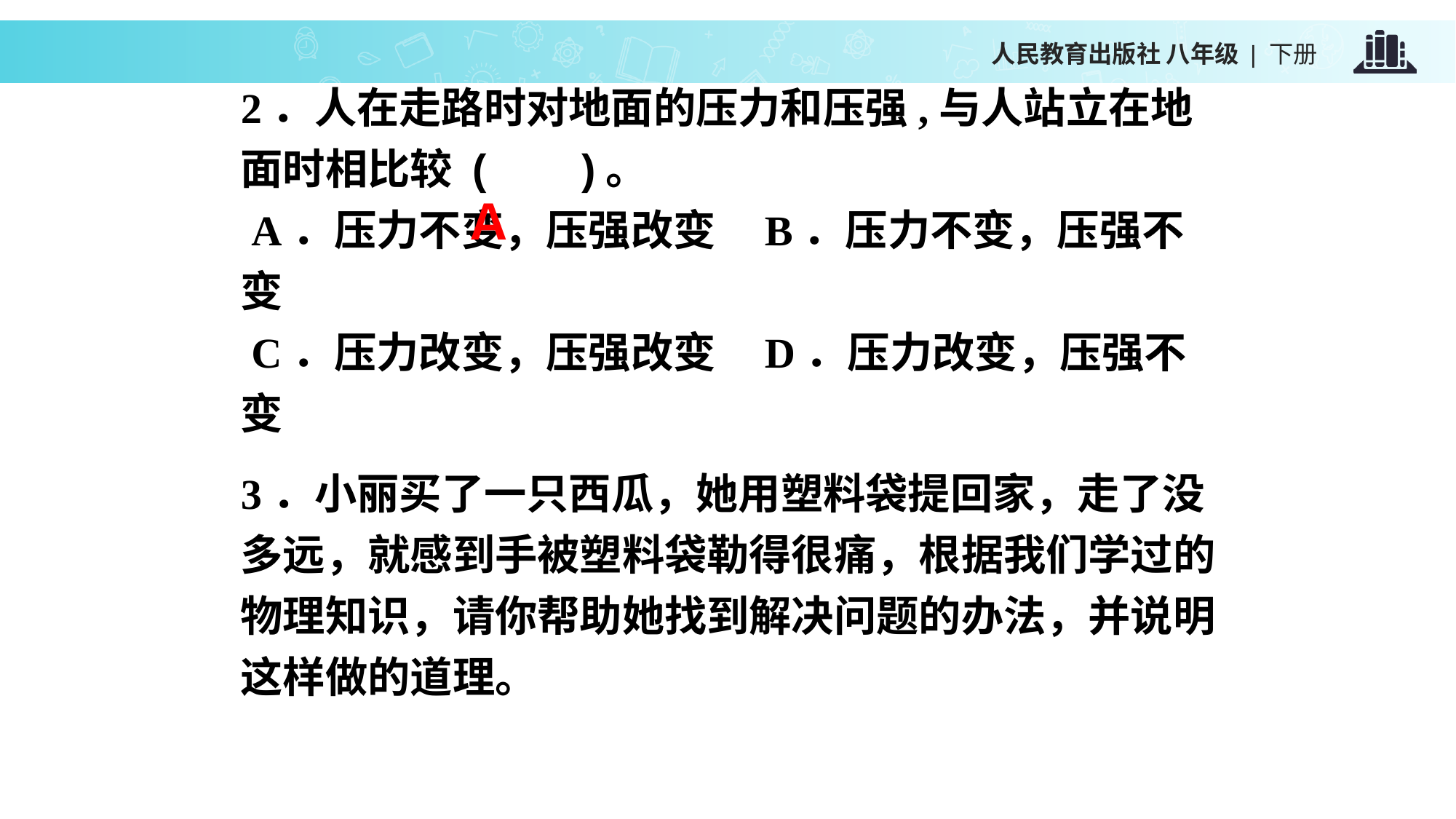

2．人在走路时对地面的压力和压强,与人站立在地面时相比较 (         )。
 A．压力不变，压强改变    B．压力不变，压强不变
 C．压力改变，压强改变    D．压力改变，压强不变
Ａ
3．小丽买了一只西瓜，她用塑料袋提回家，走了没多远，就感到手被塑料袋勒得很痛，根据我们学过的物理知识，请你帮助她找到解决问题的办法，并说明这样做的道理。